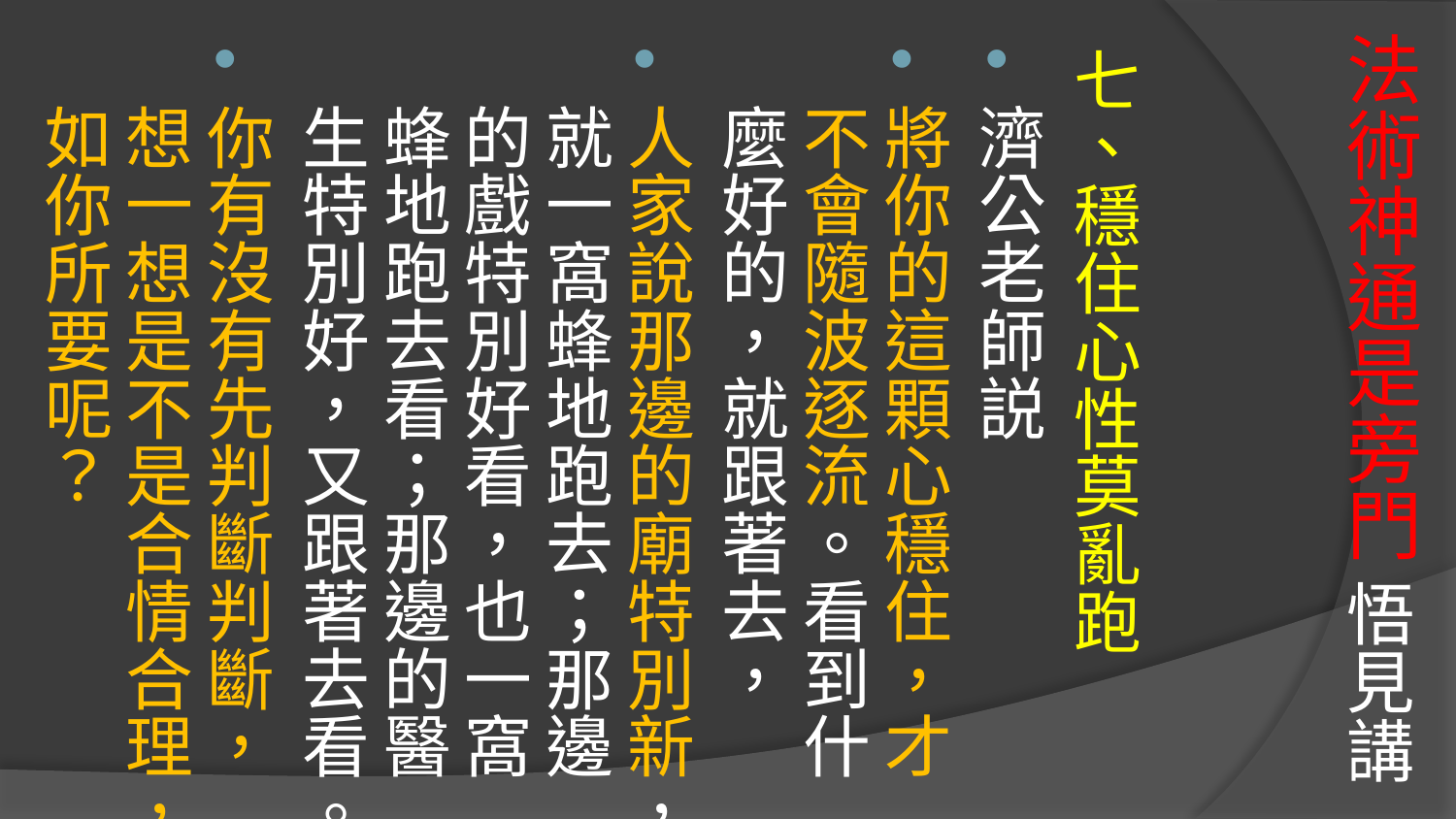

# 法術神通是旁門 悟見講
七、穩住心性莫亂跑
濟公老師説
將你的這顆心穩住，才不會隨波逐流。看到什麼好的，就跟著去，
人家說那邊的廟特別新，就一窩蜂地跑去；那邊的戲特別好看，也一窩蜂地跑去看；那邊的醫生特別好，又跟著去看。
你有沒有先判斷判斷，想一想是不是合情合理，如你所要呢？